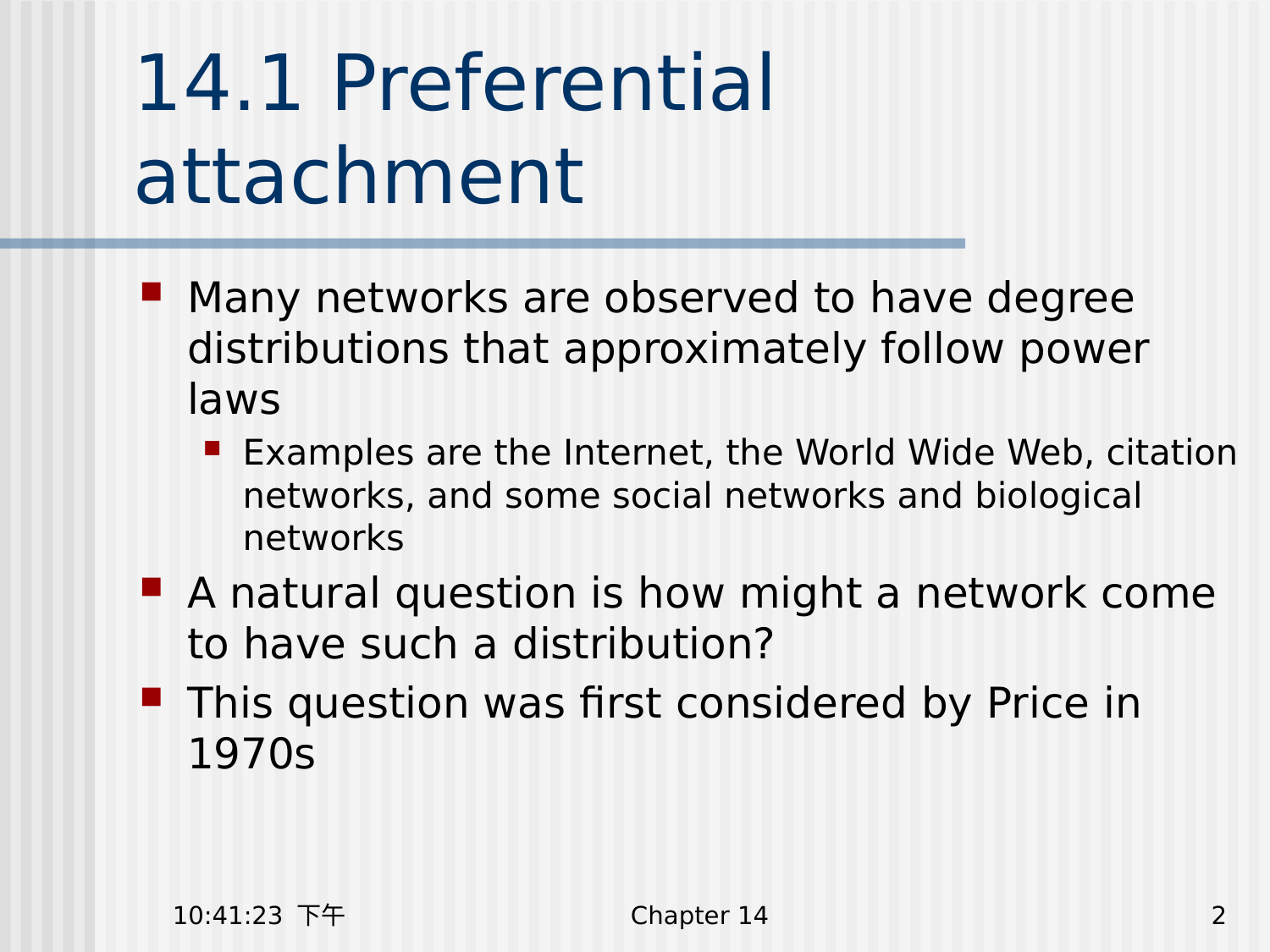

# 14.1 Preferential attachment
Many networks are observed to have degree distributions that approximately follow power laws
Examples are the Internet, the World Wide Web, citation networks, and some social networks and biological networks
A natural question is how might a network come to have such a distribution?
This question was first considered by Price in 1970s
10:41:23 下午
Chapter 14
2